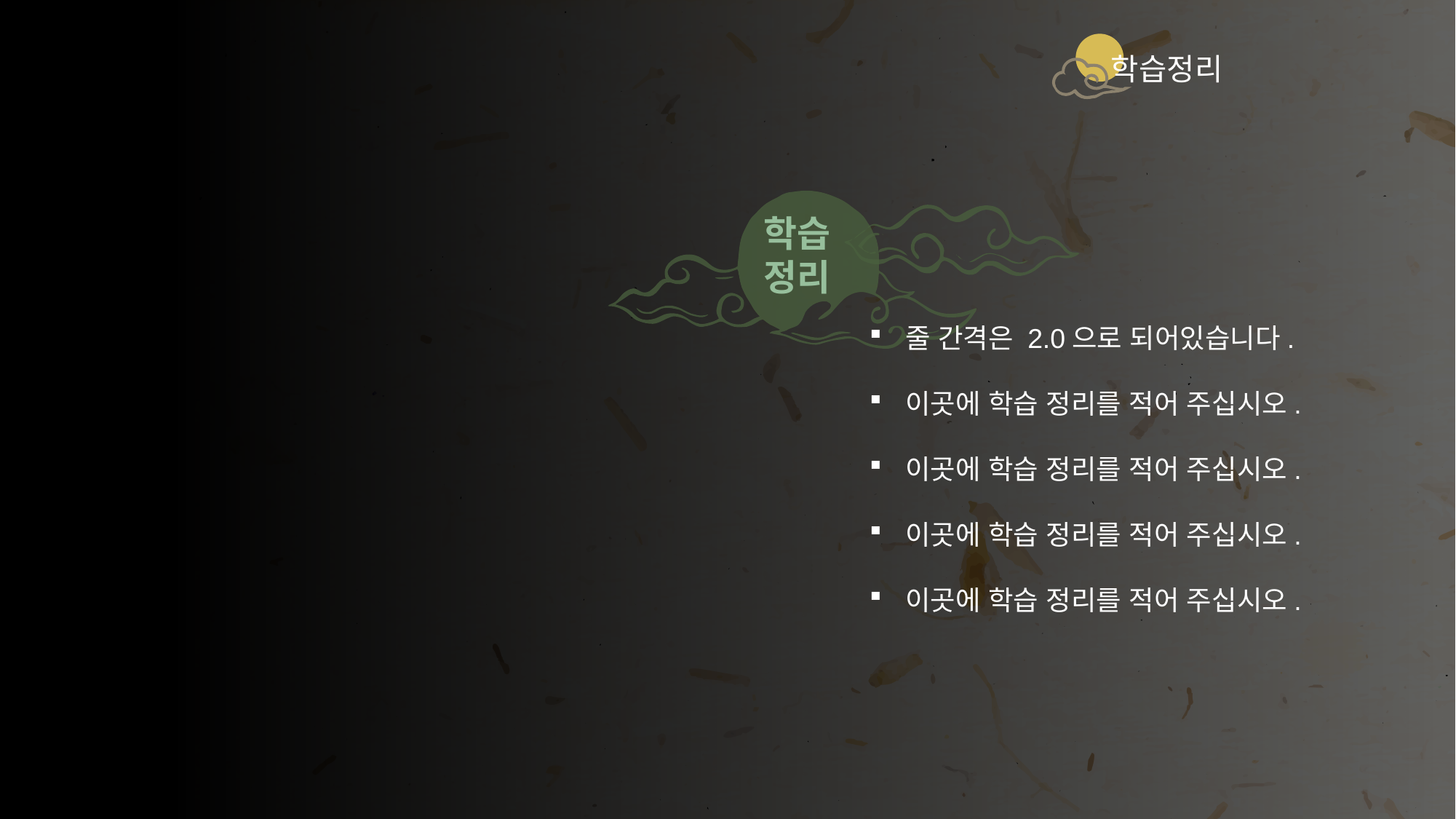

학습정리

학습
정리
 줄 간격은 2.0으로 되어있습니다.
 이곳에 학습 정리를 적어 주십시오.
 이곳에 학습 정리를 적어 주십시오.
 이곳에 학습 정리를 적어 주십시오.
 이곳에 학습 정리를 적어 주십시오.